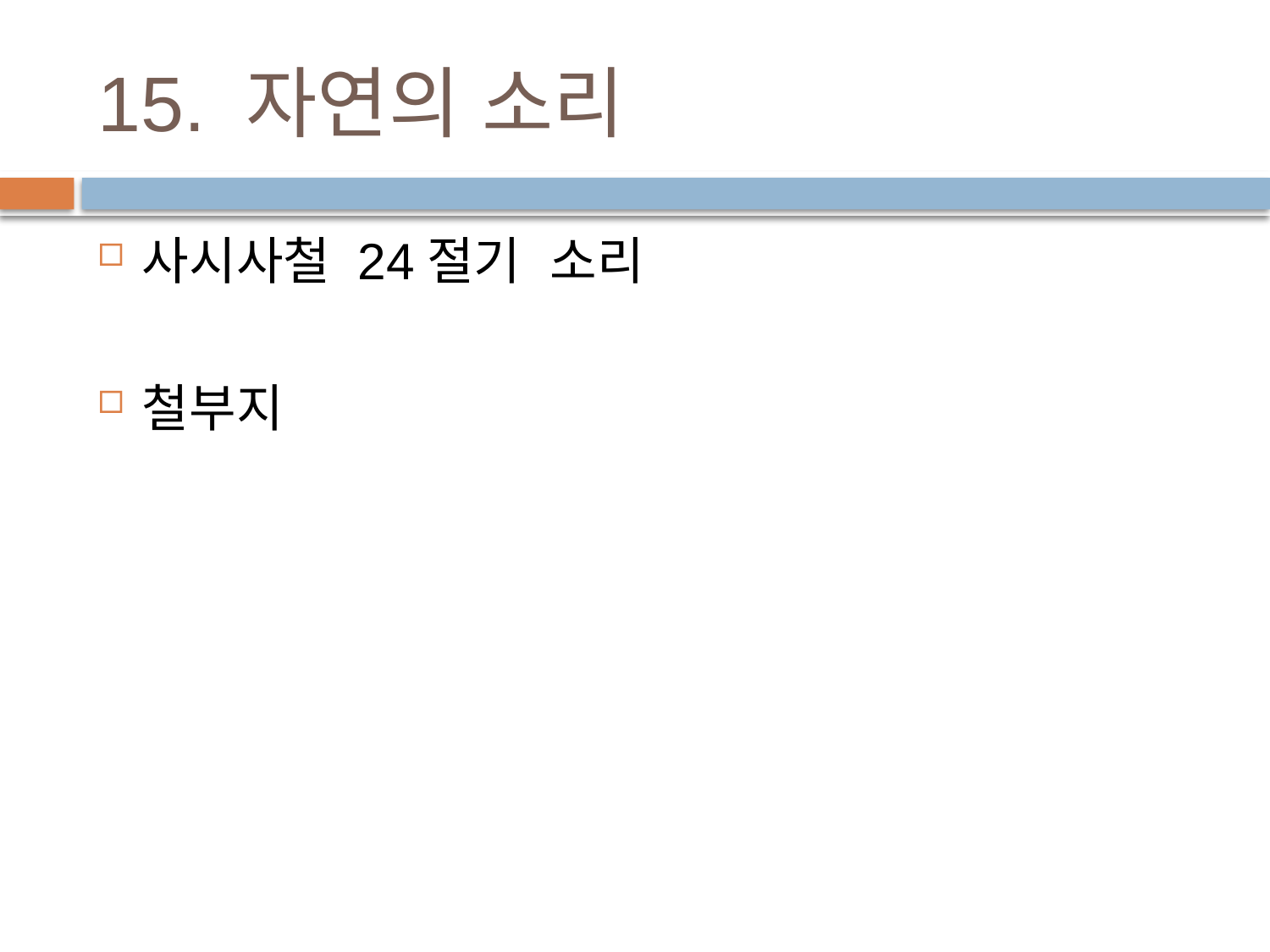

# 15. 자연의 소리
사시사철 24절기  소리

철부지